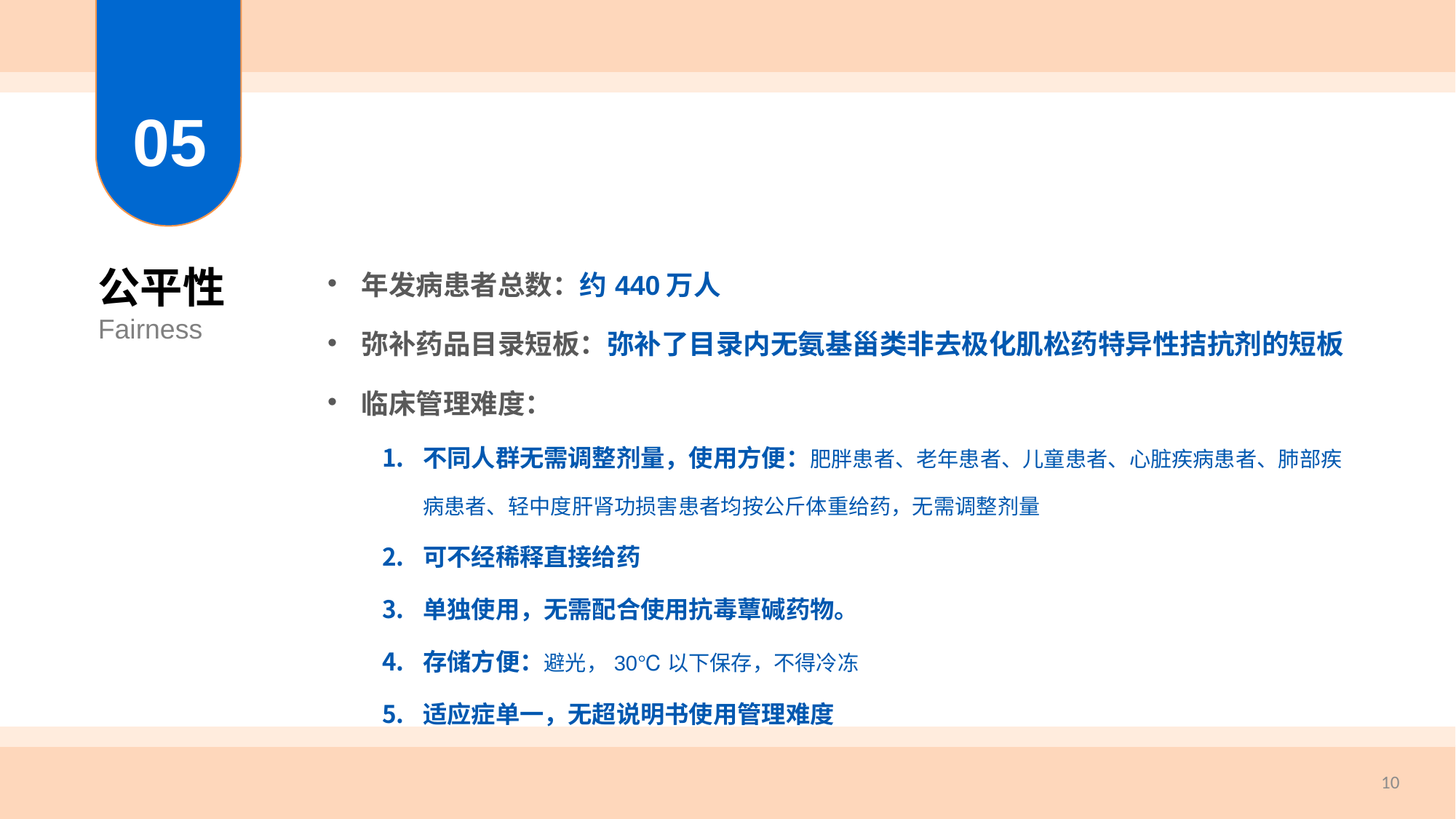

05
| 年发病患者总数：约440万人 弥补药品目录短板：弥补了目录内无氨基甾类非去极化肌松药特异性拮抗剂的短板 临床管理难度： 不同人群无需调整剂量，使用方便：肥胖患者、老年患者、儿童患者、心脏疾病患者、肺部疾病患者、轻中度肝肾功损害患者均按公斤体重给药，无需调整剂量 可不经稀释直接给药 单独使用，无需配合使用抗毒蕈碱药物。 存储方便：避光，30℃以下保存，不得冷冻 适应症单一，无超说明书使用管理难度 |
| --- |
公平性
Fairness
10